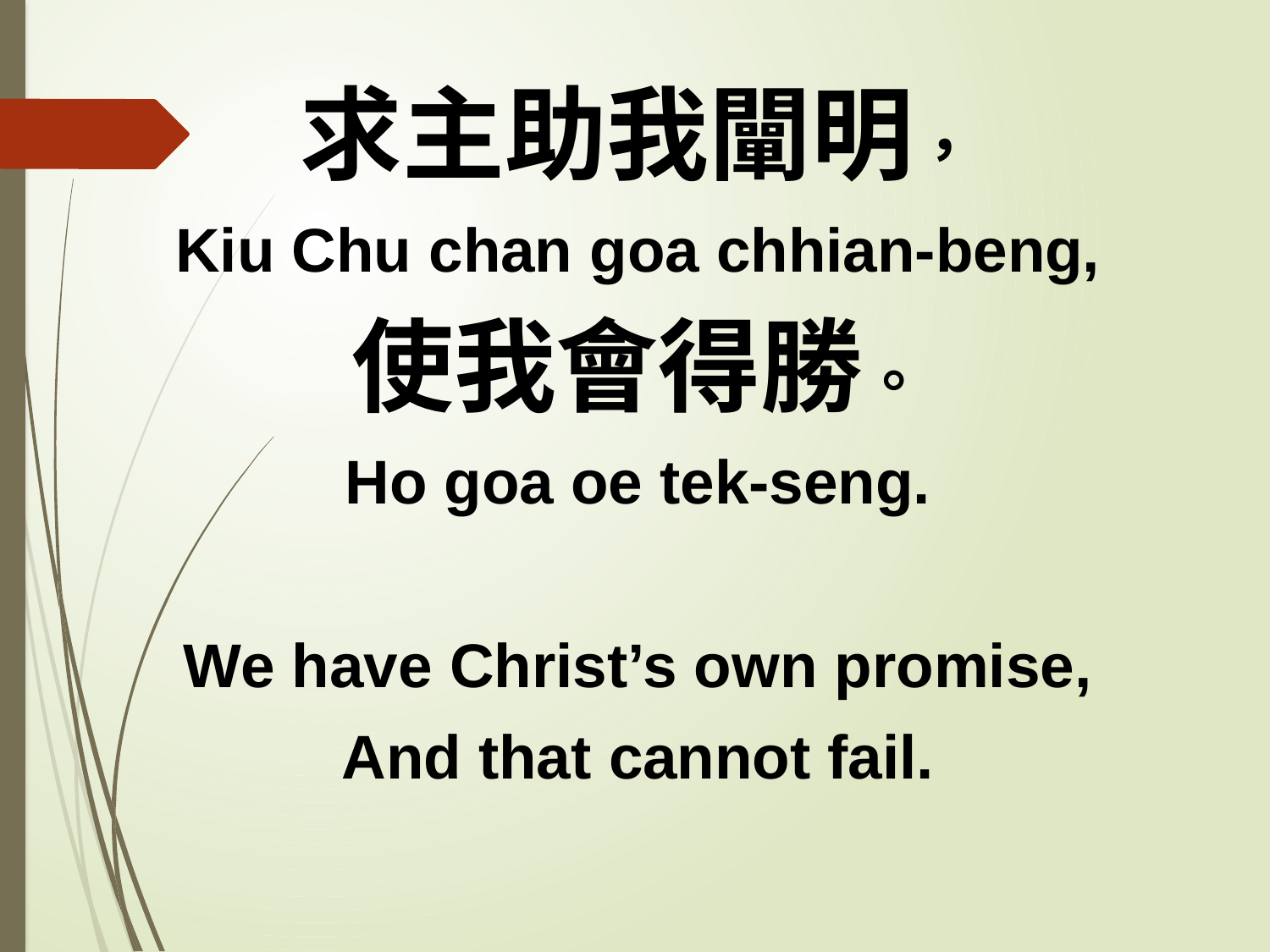

求主助我闡明，
Kiu Chu chan goa chhian-beng,
使我會得勝。
Ho goa oe tek-seng.

We have Christ’s own promise,
And that cannot fail.